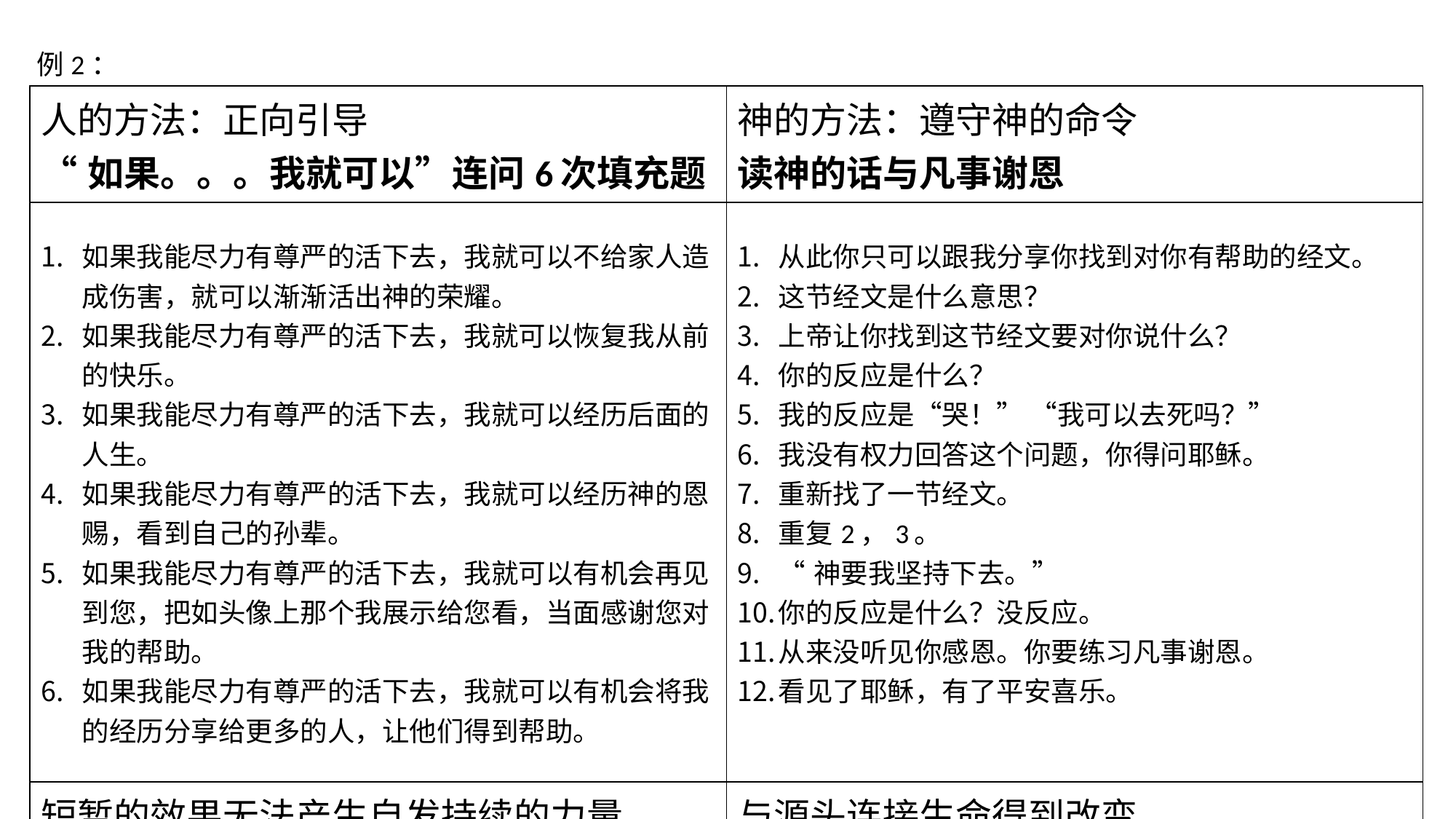

例2：
| 人的方法：正向引导 “如果。。。我就可以”连问6次填充题 | 神的方法：遵守神的命令 读神的话与凡事谢恩 |
| --- | --- |
| 如果我能尽力有尊严的活下去，我就可以不给家人造成伤害，就可以渐渐活出神的荣耀。 如果我能尽力有尊严的活下去，我就可以恢复我从前的快乐。 如果我能尽力有尊严的活下去，我就可以经历后面的人生。 如果我能尽力有尊严的活下去，我就可以经历神的恩赐，看到自己的孙辈。 如果我能尽力有尊严的活下去，我就可以有机会再见到您，把如头像上那个我展示给您看，当面感谢您对我的帮助。 如果我能尽力有尊严的活下去，我就可以有机会将我的经历分享给更多的人，让他们得到帮助。 | 从此你只可以跟我分享你找到对你有帮助的经文。 这节经文是什么意思？ 上帝让你找到这节经文要对你说什么？ 你的反应是什么？ 我的反应是“哭！” “我可以去死吗？” 我没有权力回答这个问题，你得问耶稣。 重新找了一节经文。 重复2，3。 “神要我坚持下去。” 你的反应是什么？没反应。 从来没听见你感恩。你要练习凡事谢恩。 看见了耶稣，有了平安喜乐。 |
| 短暂的效果无法产生自发持续的力量 | 与源头连接生命得到改变 |